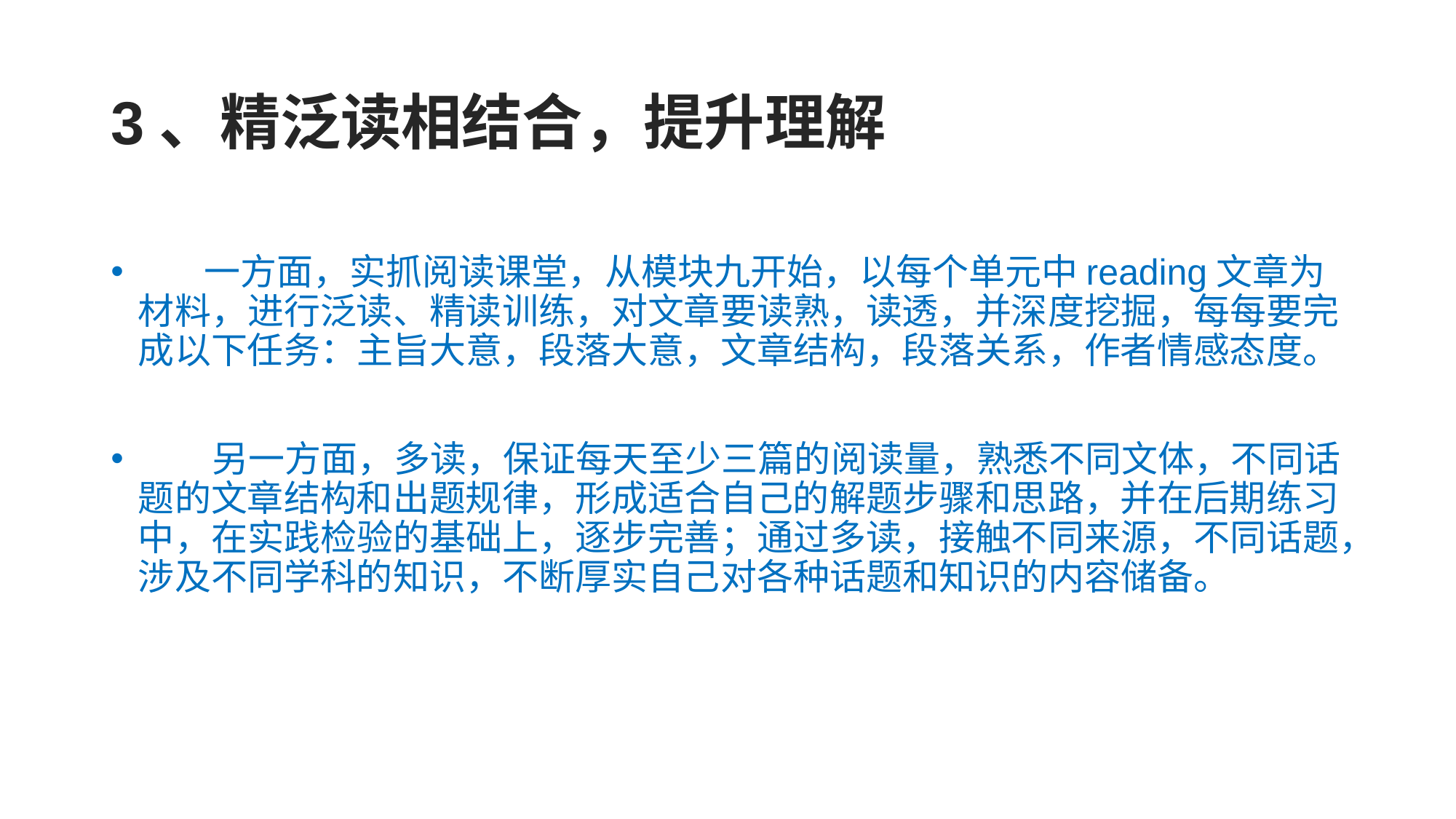

3、精泛读相结合，提升理解

       一方面，实抓阅读课堂，从模块九开始，以每个单元中reading文章为材料，进行泛读、精读训练，对文章要读熟，读透，并深度挖掘，每每要完成以下任务：主旨大意，段落大意，文章结构，段落关系，作者情感态度。

        另一方面，多读，保证每天至少三篇的阅读量，熟悉不同文体，不同话题的文章结构和出题规律，形成适合自己的解题步骤和思路，并在后期练习中，在实践检验的基础上，逐步完善；通过多读，接触不同来源，不同话题，涉及不同学科的知识，不断厚实自己对各种话题和知识的内容储备。